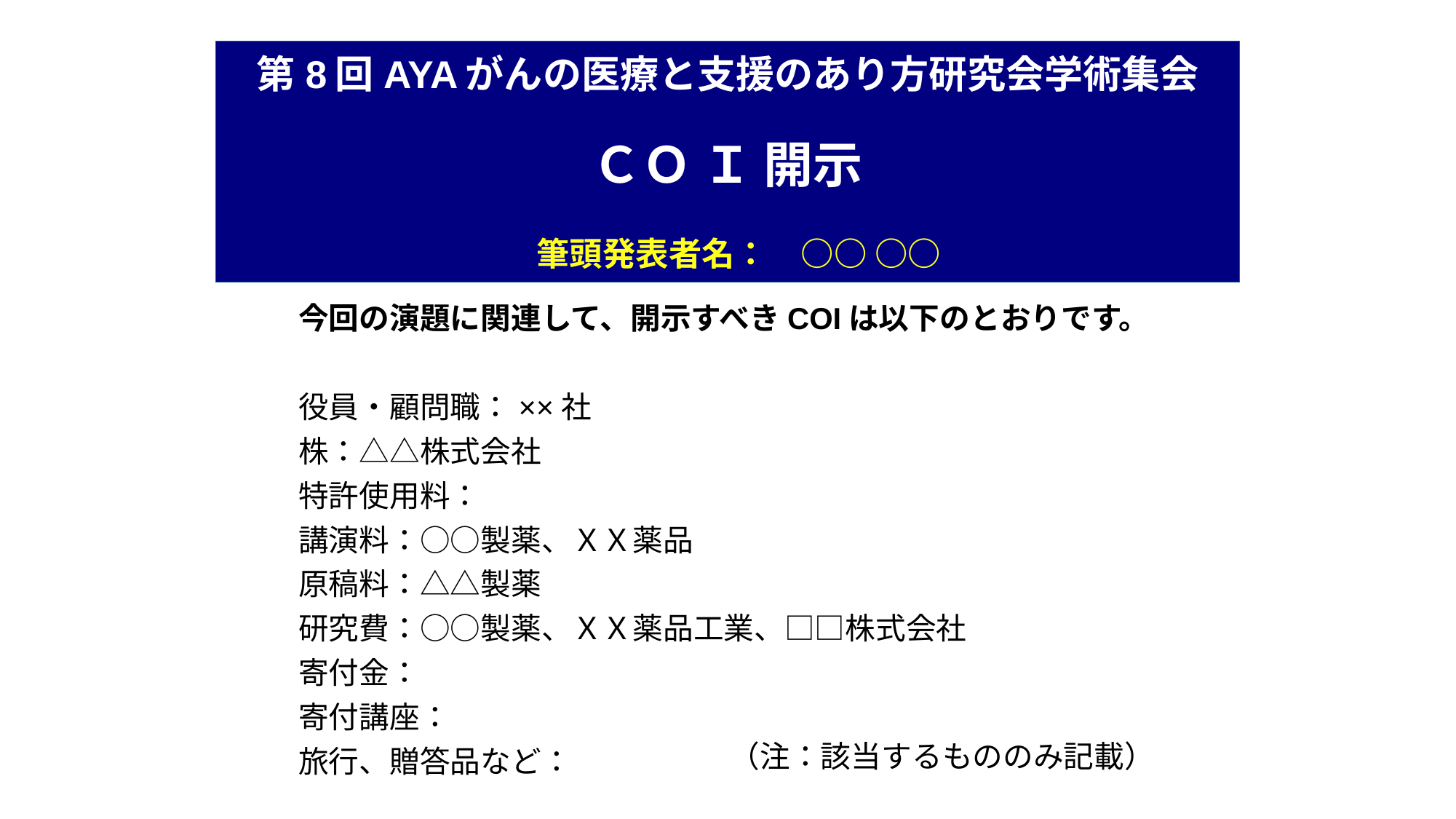

第8回AYAがんの医療と支援のあり方研究会学術集会
　
ＣＯ Ｉ 開示
　
　筆頭発表者名：　○○ ○○
今回の演題に関連して、開示すべきCOIは以下のとおりです。

役員・顧問職：××社
株：△△株式会社
特許使用料：
講演料：○○製薬、ＸＸ薬品
原稿料：△△製薬
研究費：○○製薬、ＸＸ薬品工業、□□株式会社
寄付金：
寄付講座：
旅行、贈答品など：

（注：該当するもののみ記載）